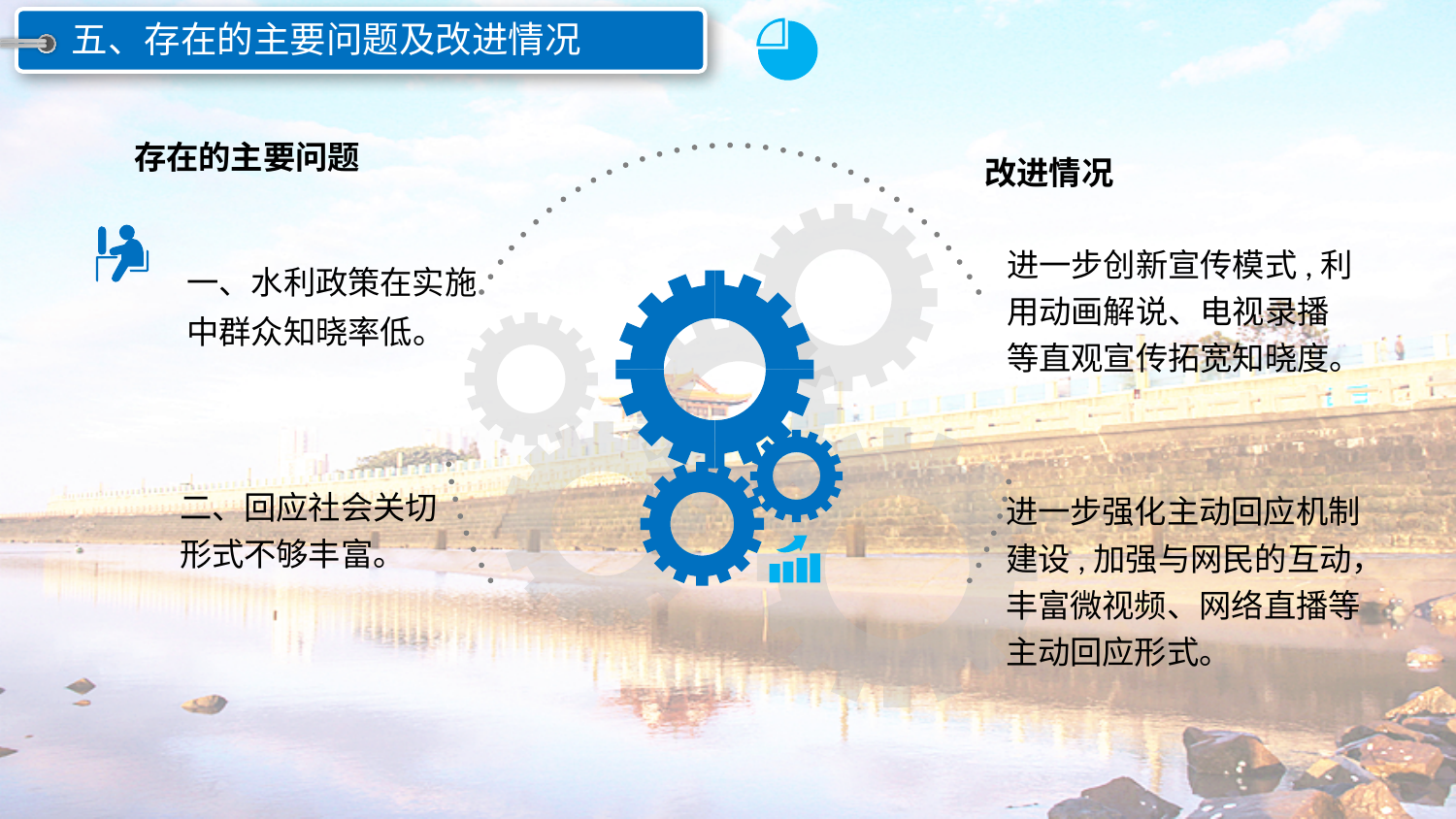

五、存在的主要问题及改进情况

存在的主要问题

改进情况

进一步创新宣传模式,利用动画解说、电视录播等直观宣传拓宽知晓度。
一、水利政策在实施中群众知晓率低。

二、回应社会关切形式不够丰富。
进一步强化主动回应机制建设,加强与网民的互动，丰富微视频、网络直播等主动回应形式。